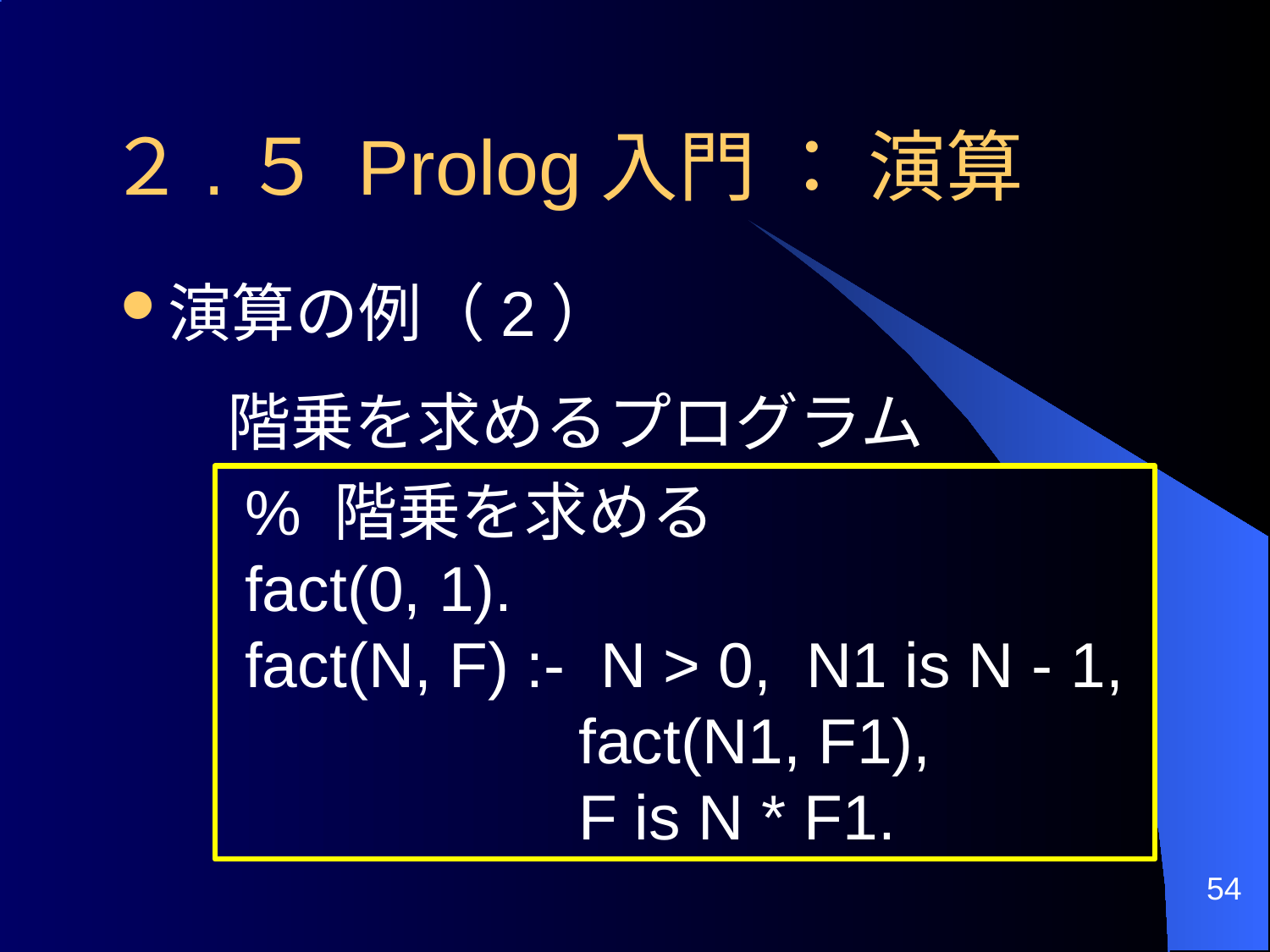

# ２.５ Prolog入門 ： 演算
演算の例（2）
階乗を求めるプログラム
 % 階乗を求める
 fact(0, 1).
 fact(N, F) :-  N > 0,  N1 is N - 1,
                    fact(N1, F1),
                    F is N * F1.
54